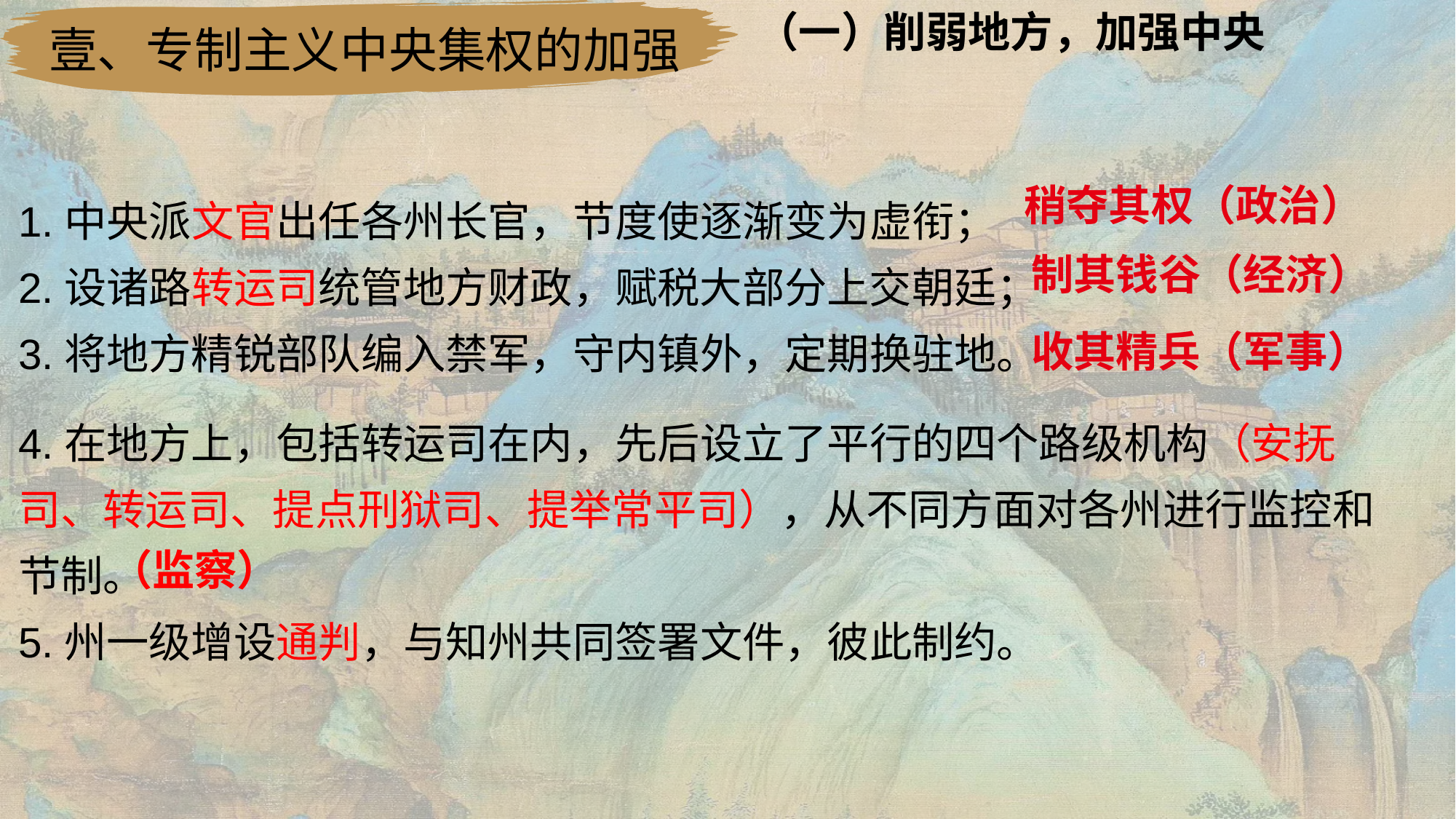

壹、专制主义中央集权的加强
（一）削弱地方，加强中央
稍夺其权（政治）
1.中央派文官出任各州长官，节度使逐渐变为虚衔；
2.设诸路转运司统管地方财政，赋税大部分上交朝廷；
3.将地方精锐部队编入禁军，守内镇外，定期换驻地。
制其钱谷（经济）
收其精兵（军事）

4.在地方上，包括转运司在内，先后设立了平行的四个路级机构（安抚司、转运司、提点刑狱司、提举常平司），从不同方面对各州进行监控和节制。
5.州一级增设通判，与知州共同签署文件，彼此制约。
（监察）